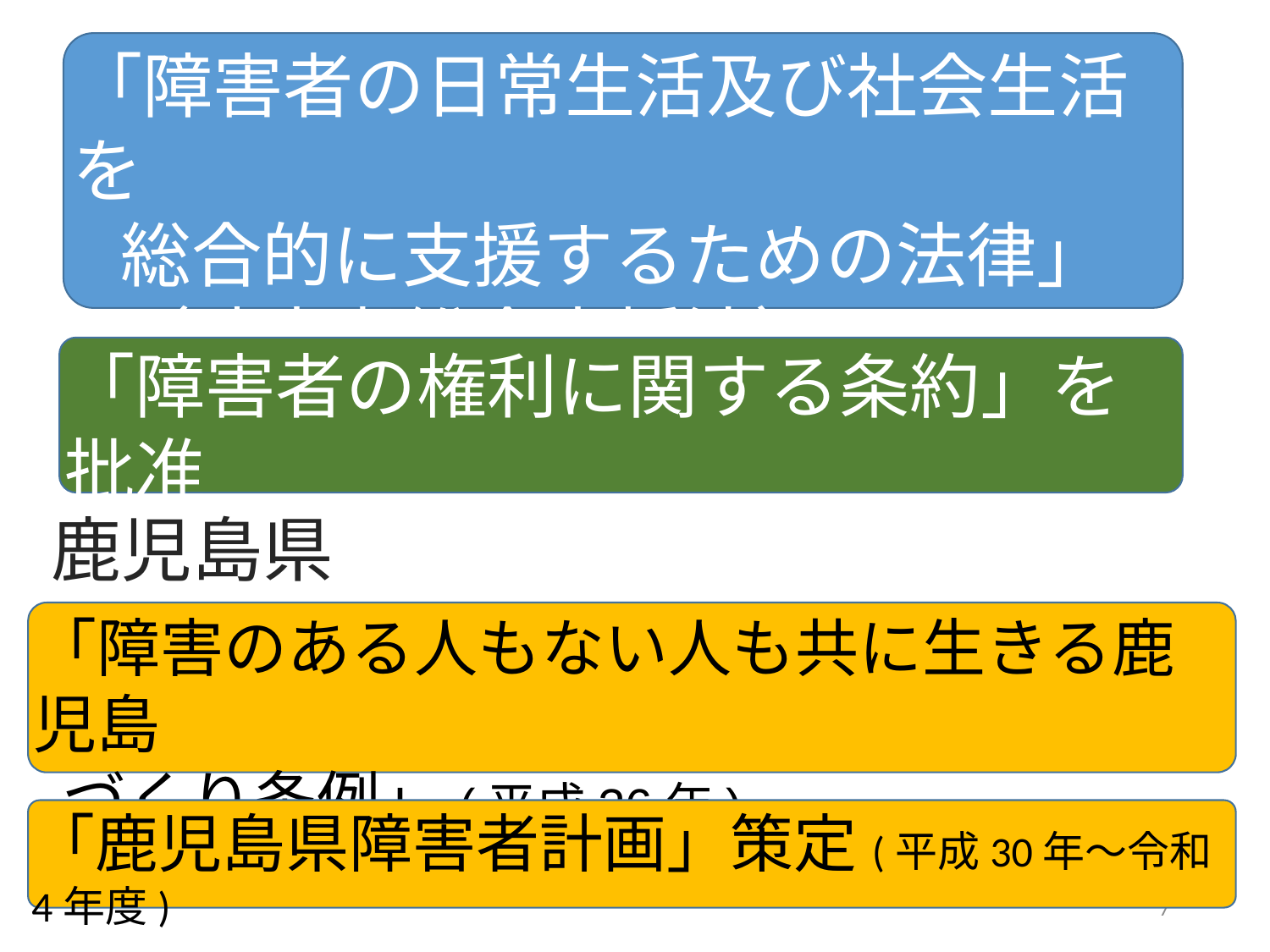

「障害者の日常生活及び社会生活を
  総合的に支援するための法律」
  （障害者総合支援法）(平成25年)

「障害者の権利に関する条約」を批准
　　　　　　　　　　　　　　(2014年，平成26年)

鹿児島県
「障害のある人もない人も共に生きる鹿児島
 づくり条例」(平成26年)

「鹿児島県障害者計画」策定(平成30年～令和4年度)

7